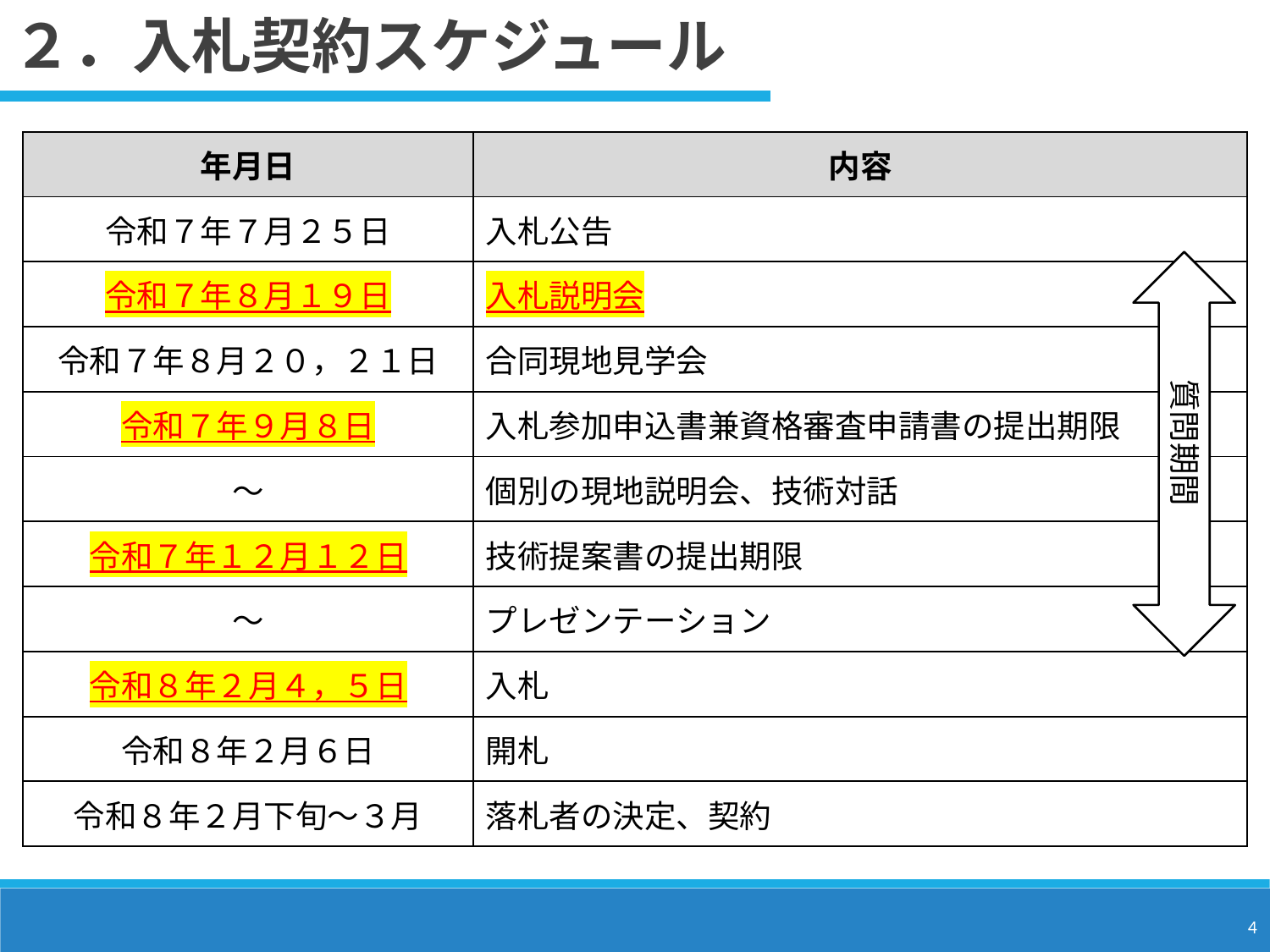

２．入札契約スケジュール
| 年月日 | 内容 |
| --- | --- |
| 令和７年７月２５日 | 入札公告 |
| 令和７年８月１９日 | 入札説明会 |
| 令和７年８月２０，２１日 | 合同現地見学会 |
| 令和７年９月８日 | 入札参加申込書兼資格審査申請書の提出期限 |
| ～ | 個別の現地説明会、技術対話 |
| 令和７年１２月１２日 | 技術提案書の提出期限 |
| ～ | プレゼンテーション |
| 令和８年２月４，５日 | 入札 |
| 令和８年２月６日 | 開札 |
| 令和８年２月下旬～３月 | 落札者の決定、契約 |

質問期間
4